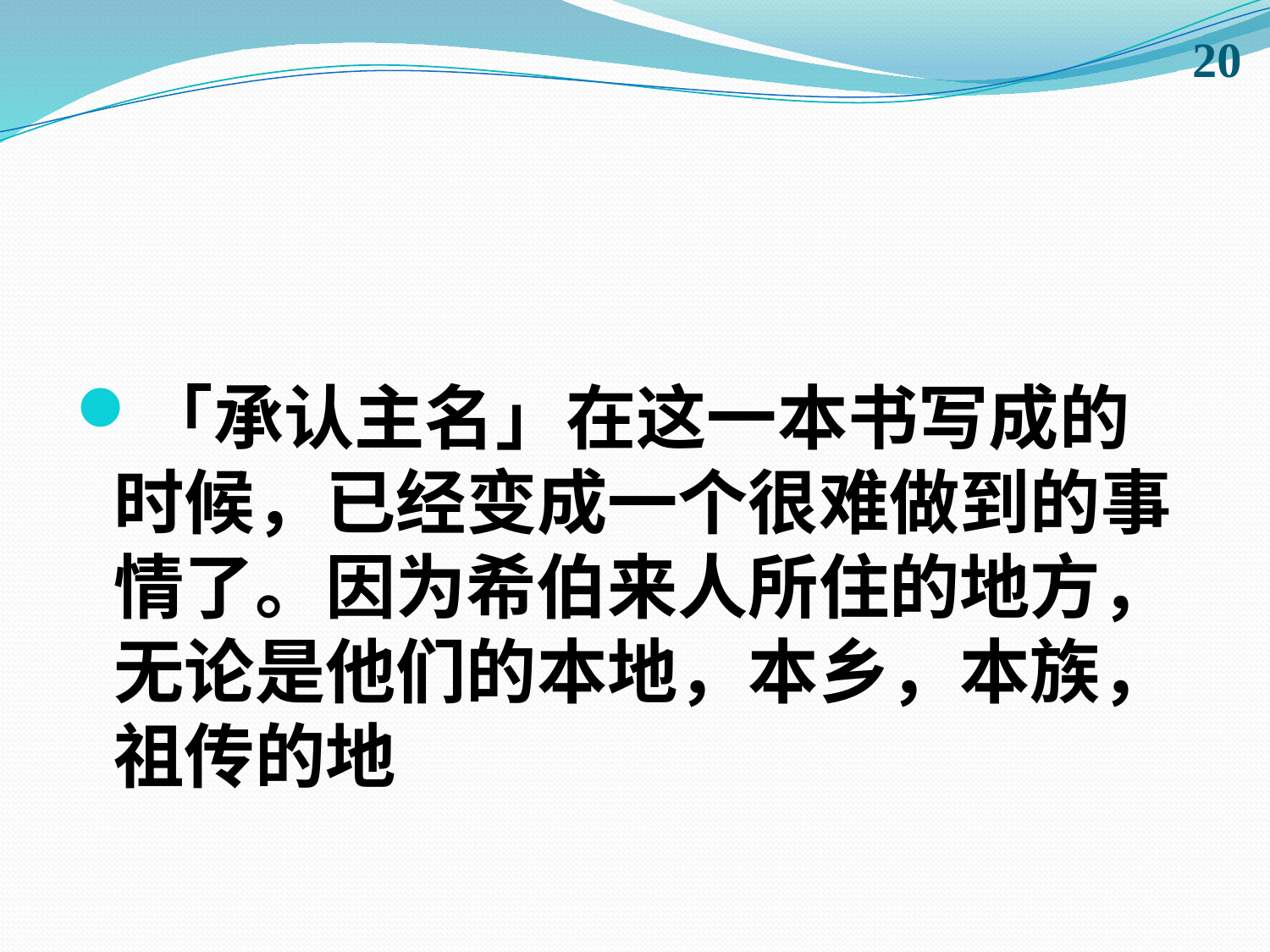

20
#

「承认主名」在这一本书写成的时候，已经变成一个很难做到的事情了。因为希伯来人所住的地方，无论是他们的本地，本乡，本族，祖传的地